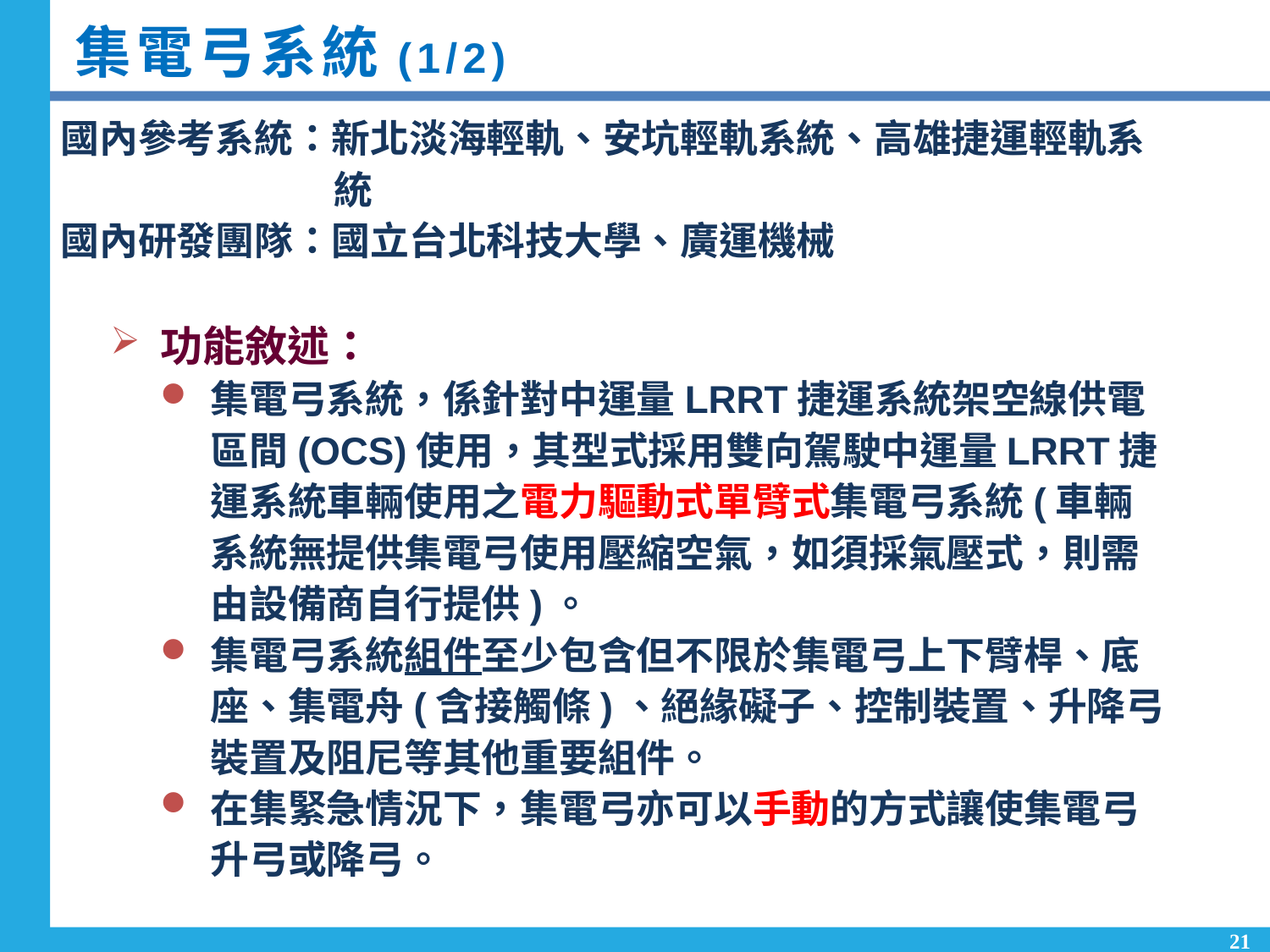

# 集電弓系統(1/2)
國內參考系統：新北淡海輕軌、安坑輕軌系統、高雄捷運輕軌系統
國內研發團隊：國立台北科技大學、廣運機械
研發完成期程：113年9月
功能敘述：
集電弓系統，係針對中運量LRRT捷運系統架空線供電區間(OCS)使用，其型式採用雙向駕駛中運量LRRT捷運系統車輛使用之電力驅動式單臂式集電弓系統(車輛系統無提供集電弓使用壓縮空氣，如須採氣壓式，則需由設備商自行提供)。
集電弓系統組件至少包含但不限於集電弓上下臂桿、底座、集電舟(含接觸條)、絕緣礙子、控制裝置、升降弓裝置及阻尼等其他重要組件。
在集緊急情況下，集電弓亦可以手動的方式讓使集電弓升弓或降弓。